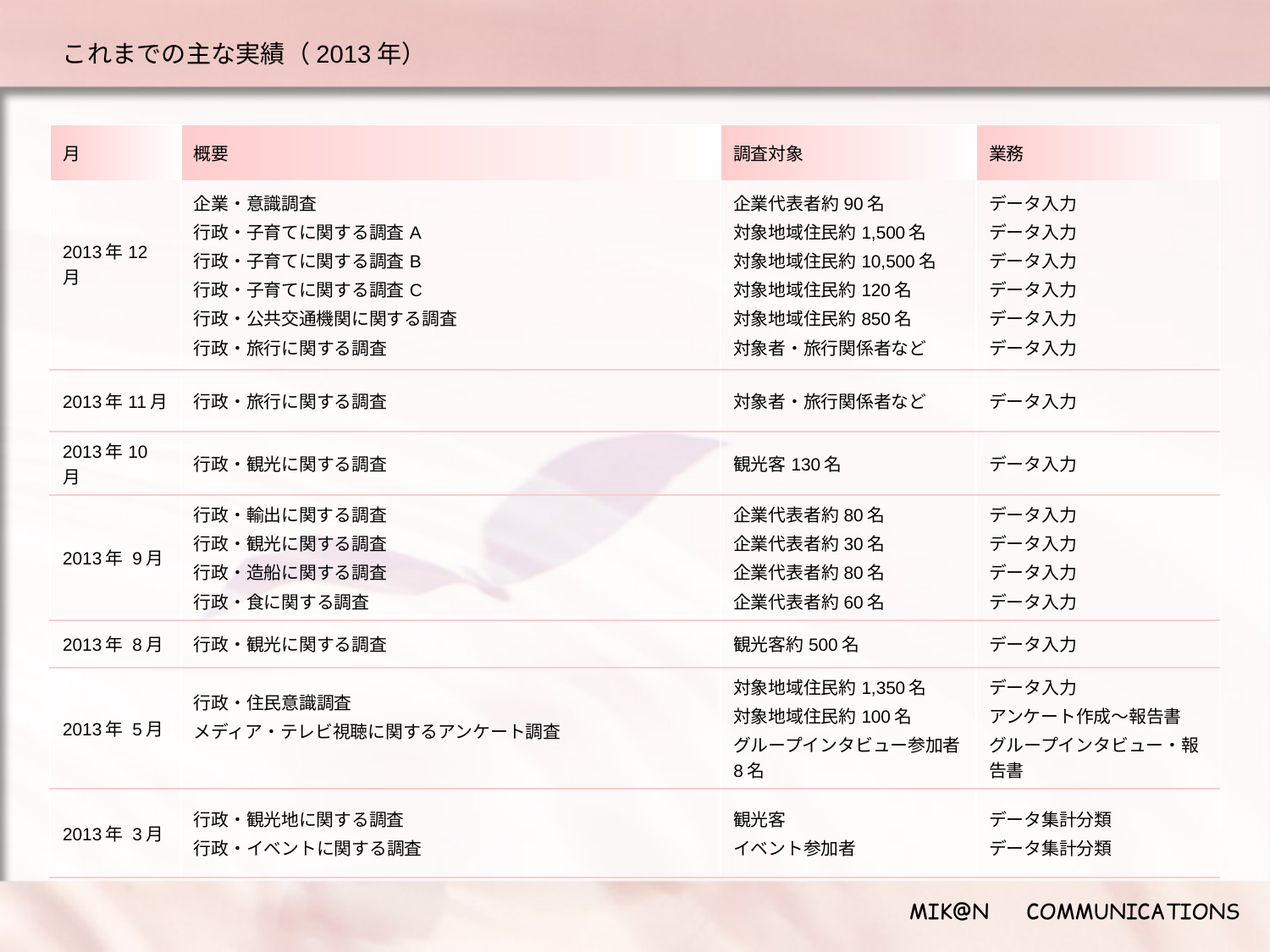

# これまでの主な実績（2013年）
メディア・ローカルテレビ出演

| 月 | 概要 | 調査対象 | 業務 |
| --- | --- | --- | --- |
| 2013年12月 | 企業・意識調査 行政・子育てに関する調査A 行政・子育てに関する調査B 行政・子育てに関する調査C 行政・公共交通機関に関する調査 行政・旅行に関する調査 | 企業代表者約90名 対象地域住民約1,500名 対象地域住民約10,500名 対象地域住民約120名 対象地域住民約850名 対象者・旅行関係者など | データ入力 データ入力 データ入力 データ入力 データ入力 データ入力 |
| 2013年11月 | 行政・旅行に関する調査 | 対象者・旅行関係者など | データ入力 |
| 2013年10月 | 行政・観光に関する調査 | 観光客130名 | データ入力 |
| 2013年 9月 | 行政・輸出に関する調査 行政・観光に関する調査 行政・造船に関する調査 行政・食に関する調査 | 企業代表者約80名 企業代表者約30名 企業代表者約80名 企業代表者約60名 | データ入力 データ入力 データ入力 データ入力 |
| 2013年 8月 | 行政・観光に関する調査 | 観光客約500名 | データ入力 |
| 2013年 5月 | 行政・住民意識調査 メディア・テレビ視聴に関するアンケート調査 | 対象地域住民約1,350名 対象地域住民約100名 グループインタビュー参加者8名 | データ入力 アンケート作成～報告書 グループインタビュー・報告書 |
| 2013年 3月 | 行政・観光地に関する調査 行政・イベントに関する調査 | 観光客 イベント参加者 | データ集計分類 データ集計分類 |
MIK@N 　COMMUNICATIONS